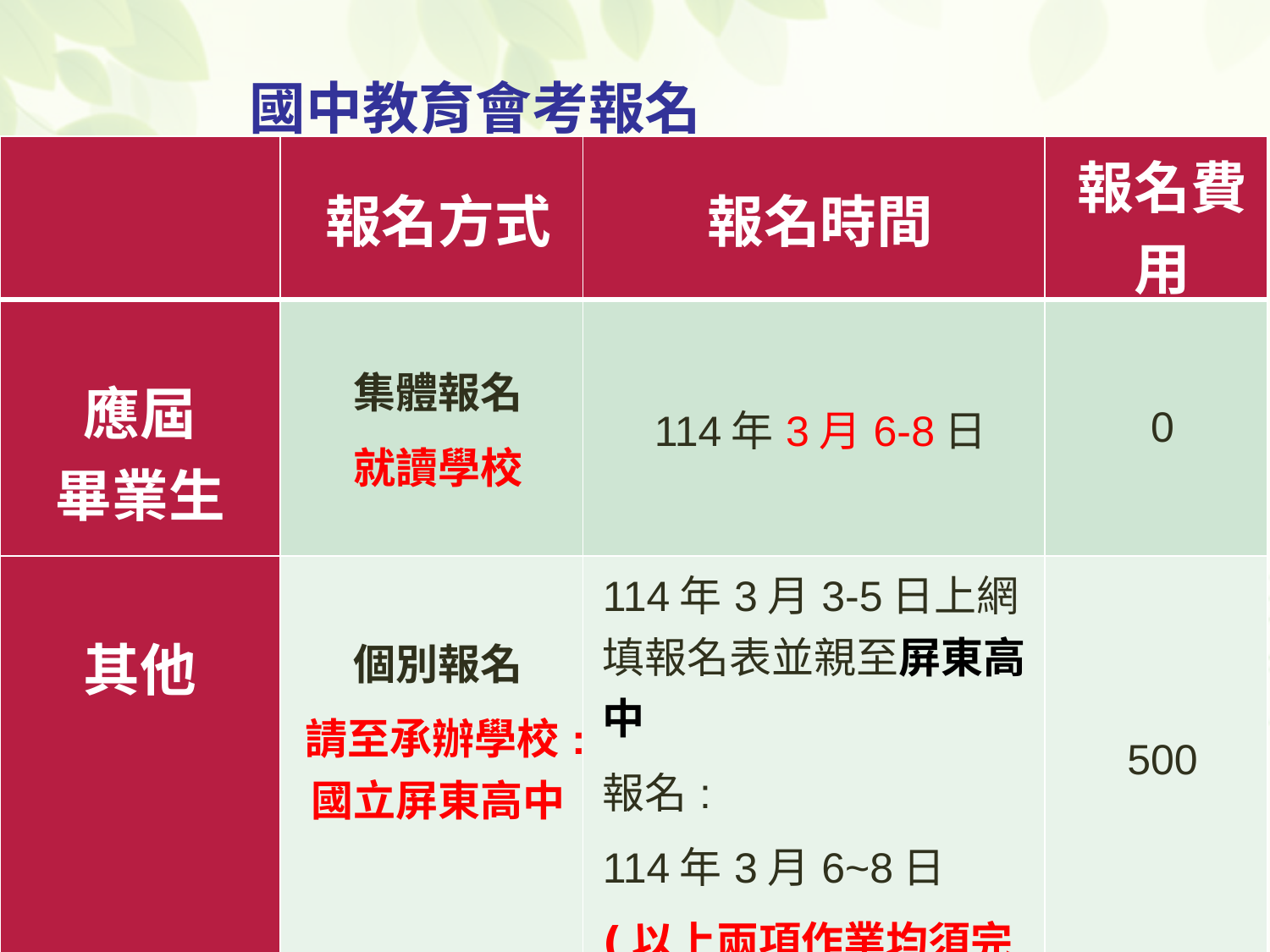

國中教育會考報名
|  | 報名方式 | 報名時間 | 報名費用 |
| --- | --- | --- | --- |
| 應屆 畢業生 | 集體報名 就讀學校 | 114年3月6-8日 | 0 |
| 其他 | 個別報名 請至承辦學校:國立屏東高中 | 114年3月3-5日上網填報名表並親至屏東高中 報名: 114年3月6~8日 (以上兩項作業均須完成，始完成報名程序) | 500 |